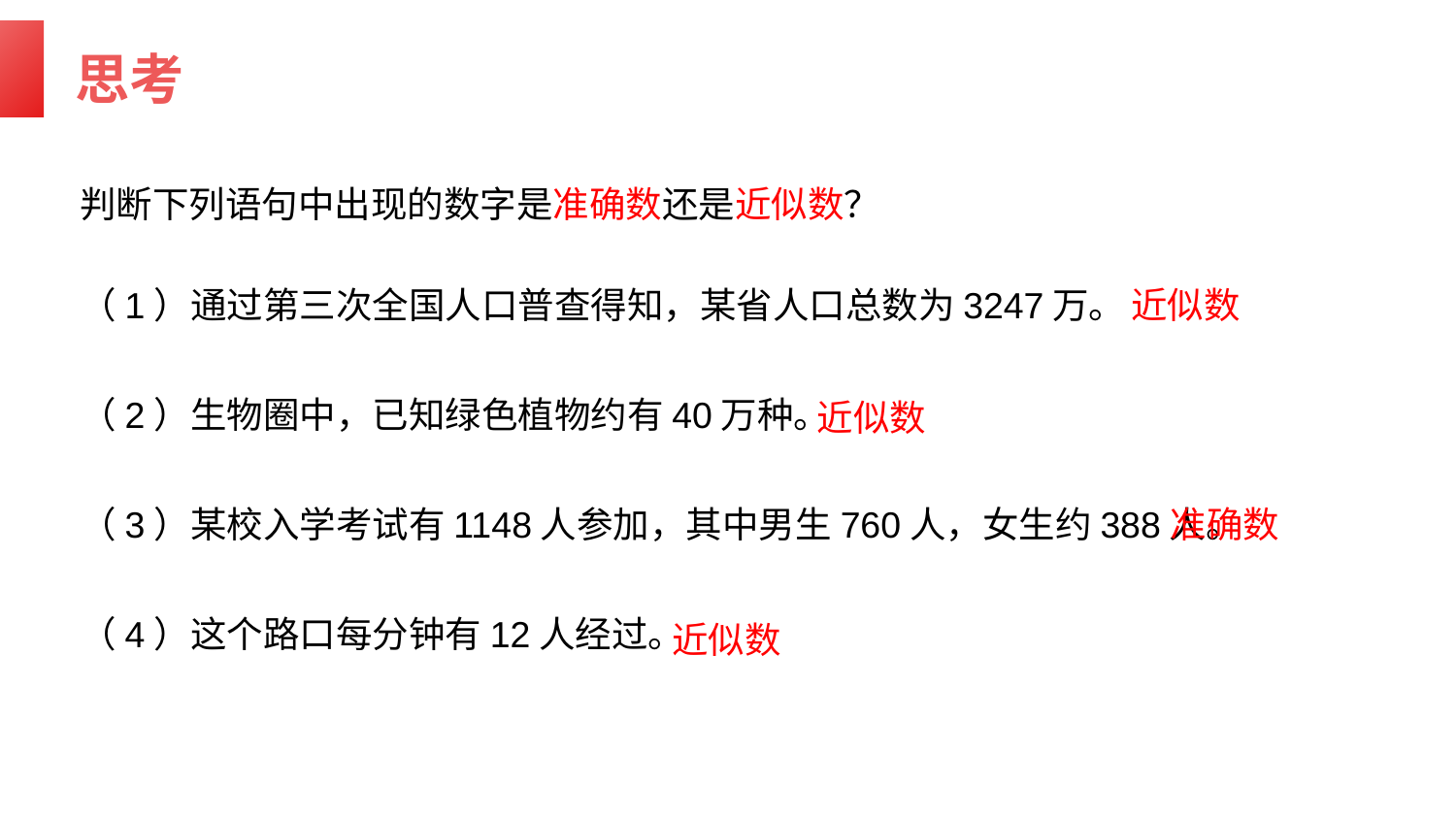

思考
判断下列语句中出现的数字是准确数还是近似数？
近似数
（1）通过第三次全国人口普查得知，某省人口总数为3247万。
（2）生物圈中，已知绿色植物约有40万种。
近似数
准确数
（3）某校入学考试有1148人参加，其中男生760人，女生约388人。
（4）这个路口每分钟有12人经过。
近似数